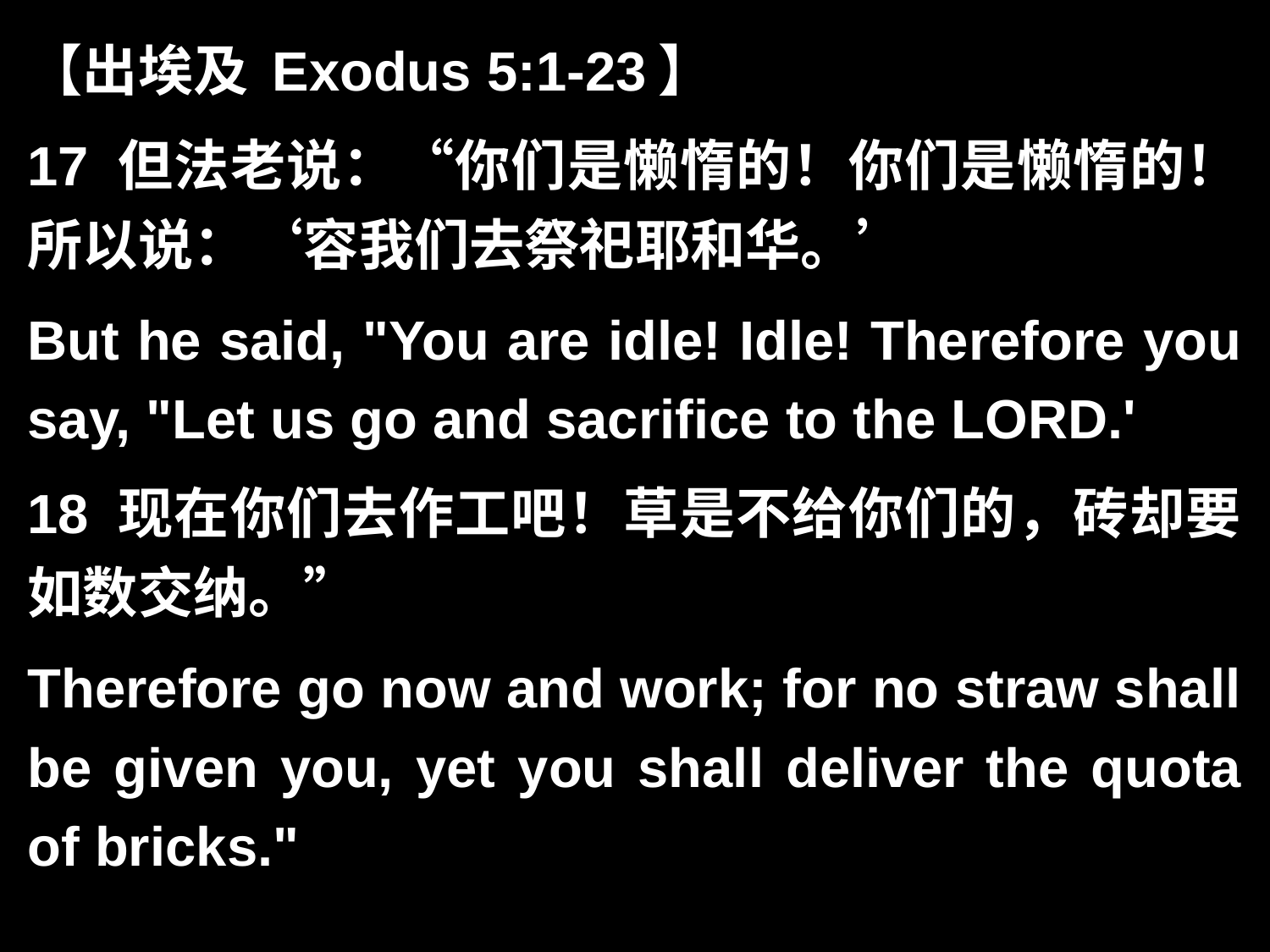

【出埃及 Exodus 5:1-23】
17 但法老说：“你们是懒惰的！你们是懒惰的！所以说：‘容我们去祭祀耶和华。’
But he said, "You are idle! Idle! Therefore you say, "Let us go and sacrifice to the LORD.'
18 现在你们去作工吧！草是不给你们的，砖却要如数交纳。”
Therefore go now and work; for no straw shall be given you, yet you shall deliver the quota of bricks."